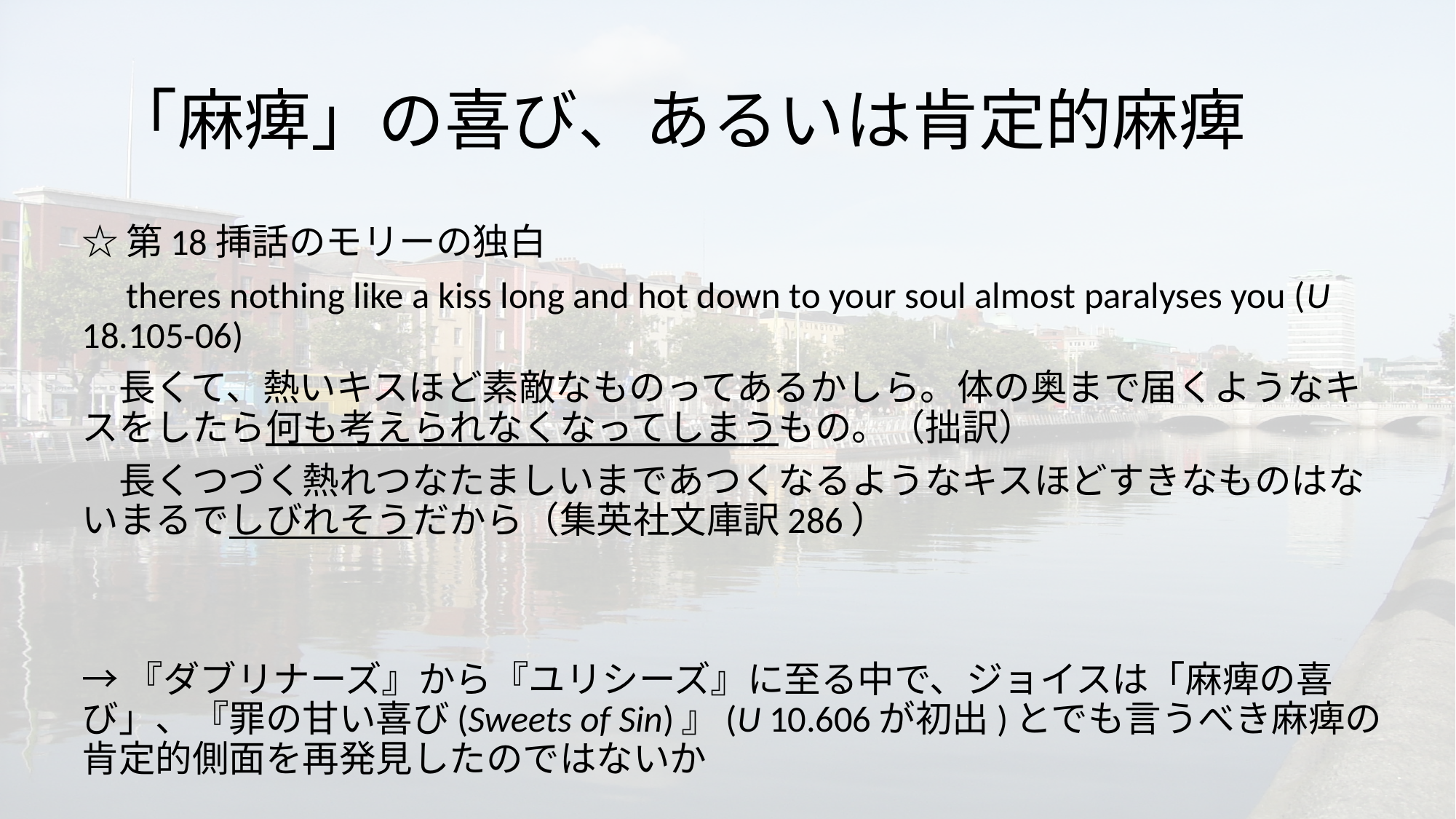

# 「麻痺」の喜び、あるいは肯定的麻痺
☆第18挿話のモリーの独白
　theres nothing like a kiss long and hot down to your soul almost paralyses you (U 18.105-06)
　長くて、熱いキスほど素敵なものってあるかしら。体の奥まで届くようなキスをしたら何も考えられなくなってしまうもの。（拙訳）
　長くつづく熱れつなたましいまであつくなるようなキスほどすきなものはないまるでしびれそうだから（集英社文庫訳286）

→『ダブリナーズ』から『ユリシーズ』に至る中で、ジョイスは「麻痺の喜び」、『罪の甘い喜び(Sweets of Sin)』(U 10.606が初出)とでも言うべき麻痺の肯定的側面を再発見したのではないか